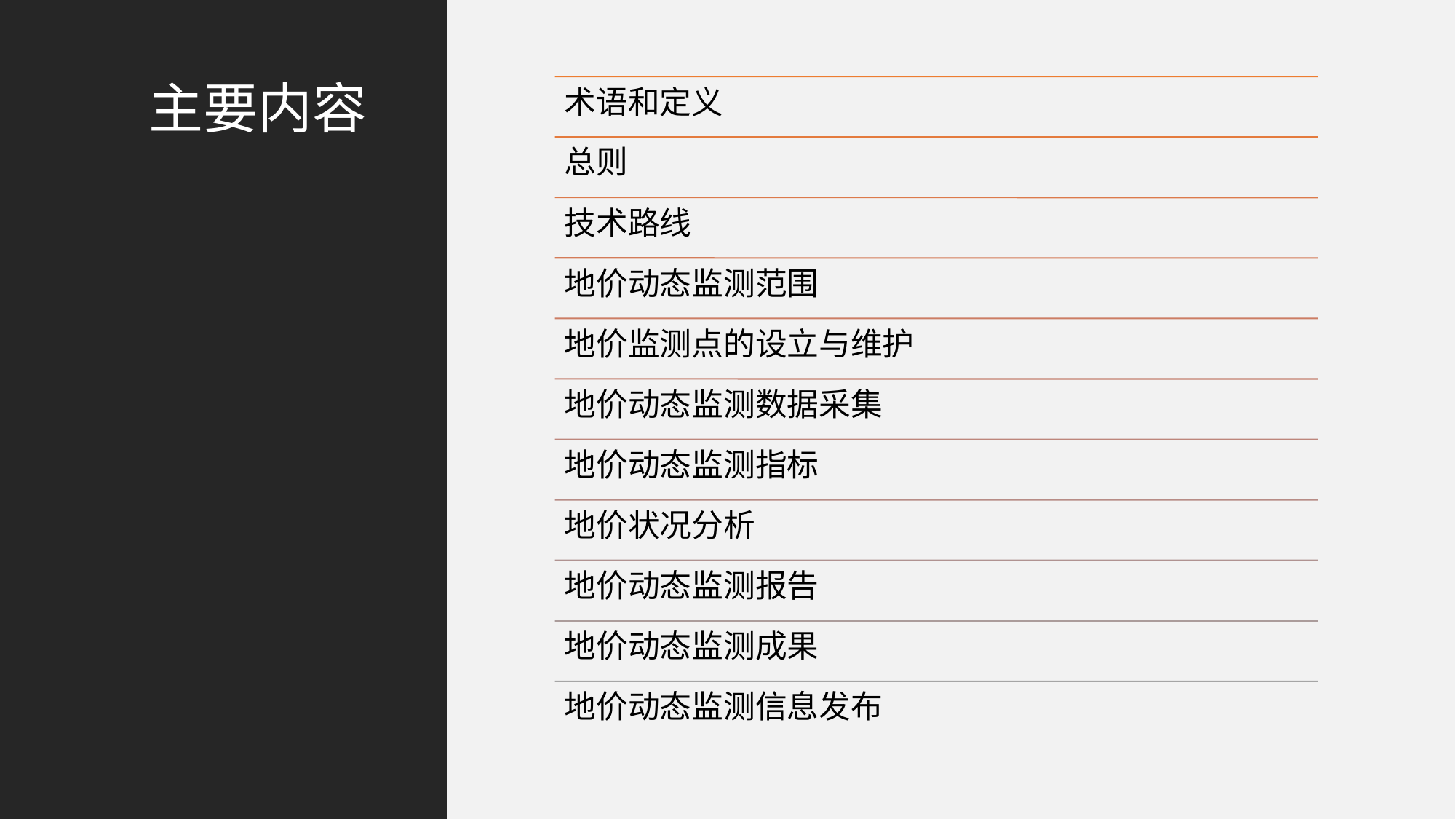

# 主要内容
术语和定义
总则
技术路线
地价动态监测范围
地价监测点的设立与维护
地价动态监测数据采集
地价动态监测指标
地价状况分析
地价动态监测报告
地价动态监测成果
地价动态监测信息发布